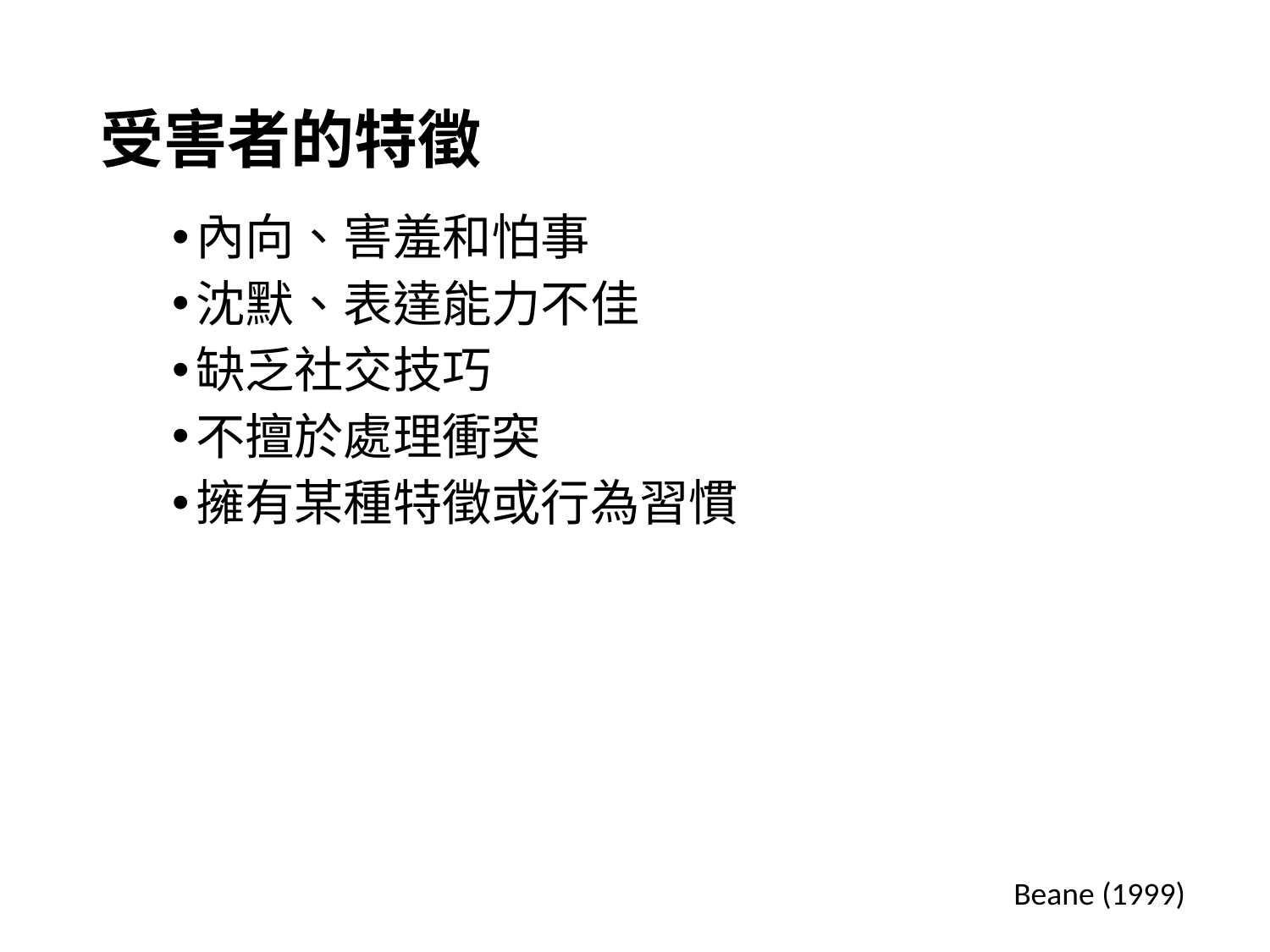

# 受害者的特徵
內向、害羞和怕事
沈默、表達能力不佳
缺乏社交技巧
不擅於處理衝突
擁有某種特徵或行為習慣
Beane (1999)